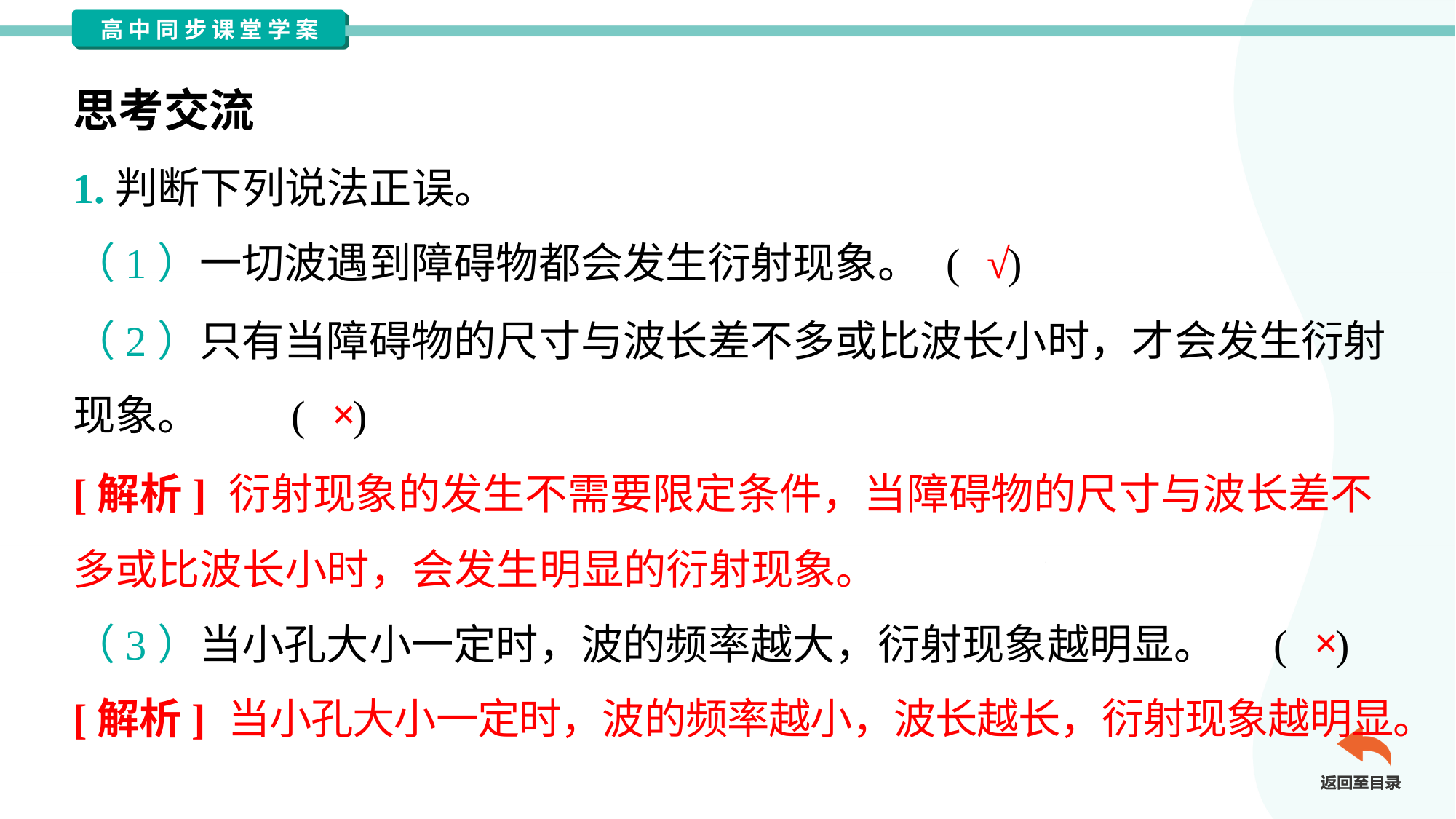

思考交流
1.判断下列说法正误。
√
（1）一切波遇到障碍物都会发生衍射现象。	(    )
（2）只有当障碍物的尺寸与波长差不多或比波长小时，才会发生衍射
现象。	(    )
×
[解析] 衍射现象的发生不需要限定条件，当障碍物的尺寸与波长差不
多或比波长小时，会发生明显的衍射现象。
×
（3）当小孔大小一定时，波的频率越大，衍射现象越明显。	(    )
[解析] 当小孔大小一定时，波的频率越小，波长越长，衍射现象越明显。